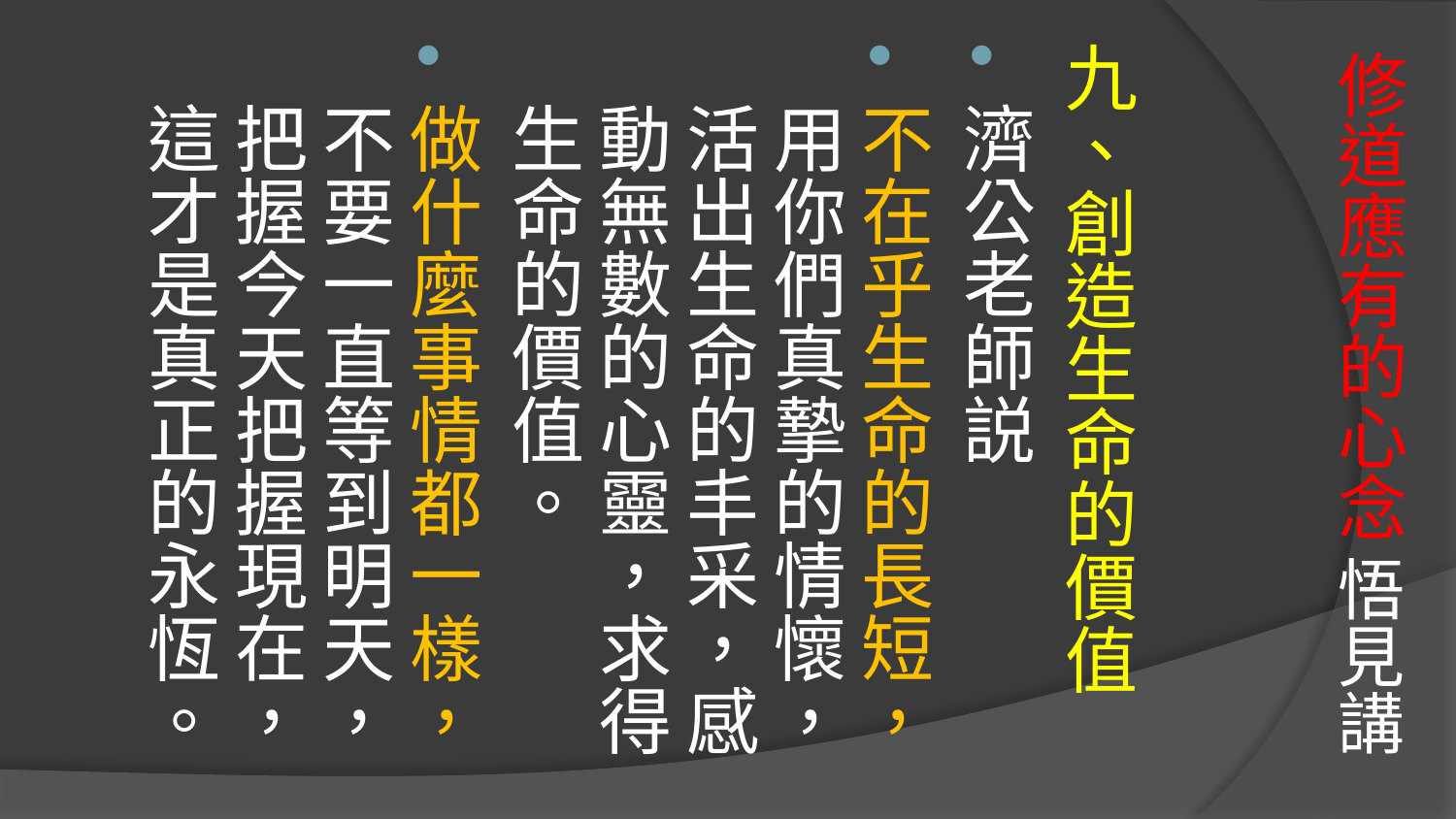

# 修道應有的心念 悟見講
九、創造生命的價值
濟公老師説
不在乎生命的長短，用你們真摯的情懷，活出生命的丰采，感動無數的心靈，求得生命的價值。
做什麼事情都一樣，不要一直等到明天，把握今天把握現在，這才是真正的永恆。